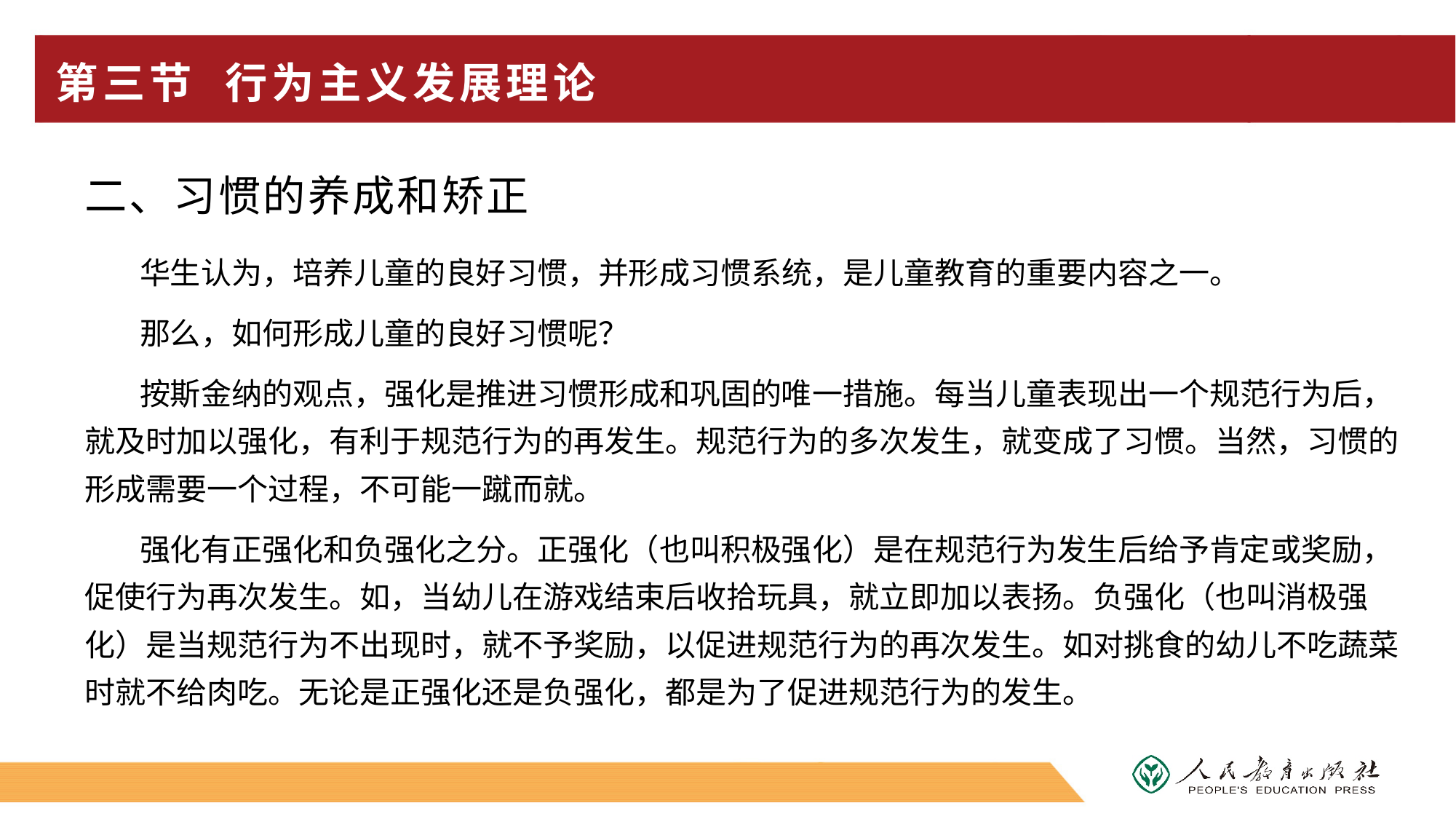

# 第三节  行为主义发展理论
二、习惯的养成和矫正
华生认为，培养儿童的良好习惯，并形成习惯系统，是儿童教育的重要内容之一。
那么，如何形成儿童的良好习惯呢？
按斯金纳的观点，强化是推进习惯形成和巩固的唯一措施。每当儿童表现出一个规范行为后，就及时加以强化，有利于规范行为的再发生。规范行为的多次发生，就变成了习惯。当然，习惯的形成需要一个过程，不可能一蹴而就。
强化有正强化和负强化之分。正强化（也叫积极强化）是在规范行为发生后给予肯定或奖励，促使行为再次发生。如，当幼儿在游戏结束后收拾玩具，就立即加以表扬。负强化（也叫消极强化）是当规范行为不出现时，就不予奖励，以促进规范行为的再次发生。如对挑食的幼儿不吃蔬菜时就不给肉吃。无论是正强化还是负强化，都是为了促进规范行为的发生。